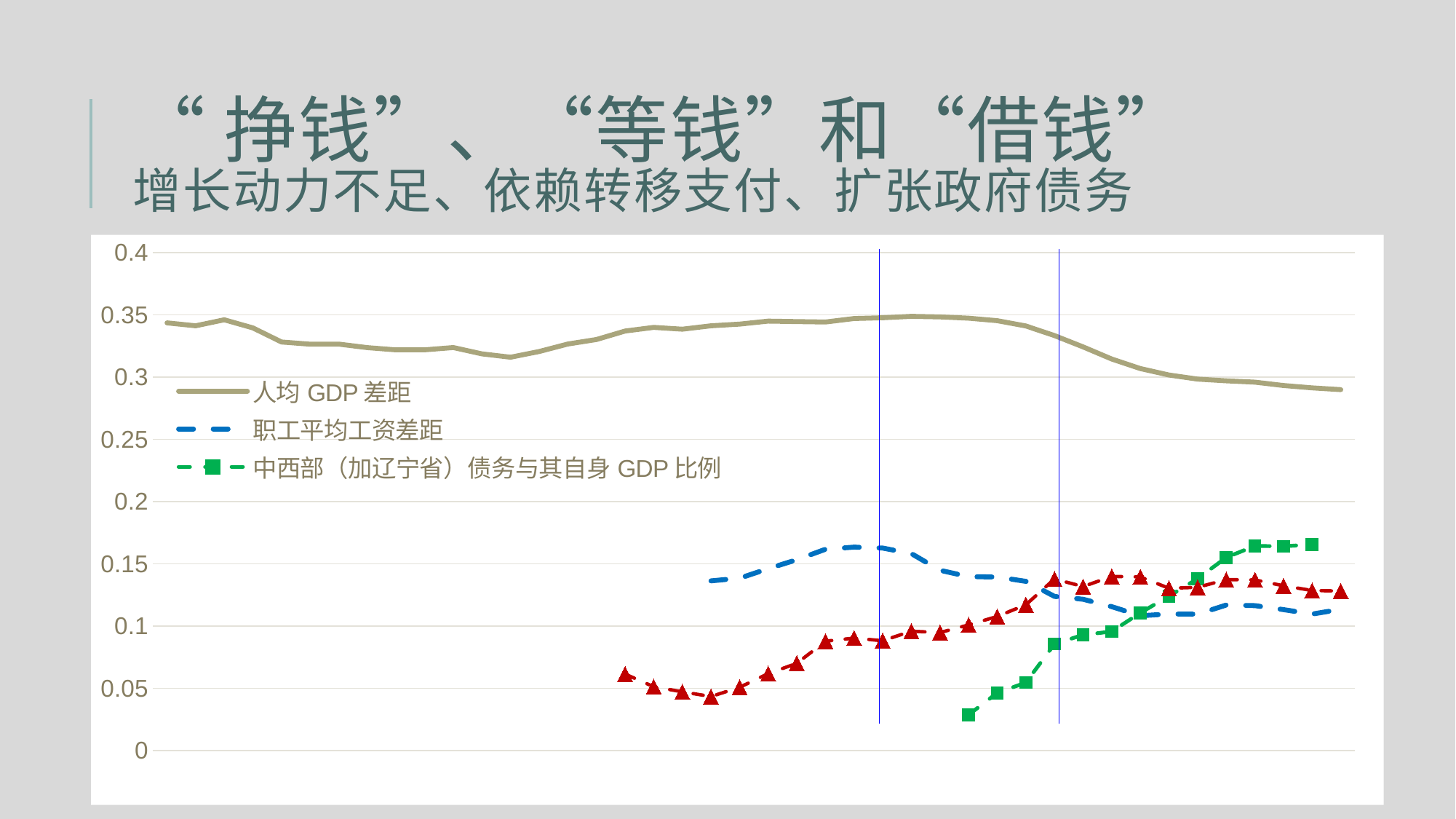

# “挣钱”、“等钱”和“借钱” 增长动力不足、依赖转移支付、扩张政府债务

### Chart

| Category | 人均GDP差距 | 职工平均工资差距 | 中西部（加辽宁省）债务与其自身GDP比例 | 中西部（加辽宁省）转移支付与其自身GDP比例 |
|---|---|---|---|---|
| 1978.0 | 0.34357444 | None | None | None |
| 1979.0 | 0.34123332 | None | None | None |
| 1980.0 | 0.34608508 | None | None | None |
| 1981.0 | 0.33956583 | None | None | None |
| 1982.0 | 0.32820546 | None | None | None |
| 1983.0 | 0.32647729 | None | None | None |
| 1984.0 | 0.3265148 | None | None | None |
| 1985.0 | 0.32371328 | None | None | None |
| 1986.0 | 0.32190141 | None | None | None |
| 1987.0 | 0.32192156 | None | None | None |
| 1988.0 | 0.32378196 | None | None | None |
| 1989.0 | 0.31868992 | None | None | None |
| 1990.0 | 0.31601328 | None | None | None |
| 1991.0 | 0.32057495 | None | None | None |
| 1992.0 | 0.32659934 | None | None | None |
| 1993.0 | 0.33023529 | None | None | None |
| 1994.0 | 0.33703108 | None | None | 0.061437 |
| 1995.0 | 0.33997384 | None | None | 0.051314 |
| 1996.0 | 0.33852115 | None | None | 0.047202 |
| 1997.0 | 0.34122557 | 0.136305541031723 | None | 0.043422 |
| 1998.0 | 0.34259382 | 0.138472562506168 | None | 0.050818 |
| 1999.0 | 0.34499419 | 0.146096506283171 | None | 0.061814 |
| 2000.0 | 0.34461033 | 0.153312994270326 | None | 0.070042 |
| 2001.0 | 0.34428391 | 0.161714043694975 | None | 0.087856 |
| 2002.0 | 0.34706495 | 0.163444124422496 | None | 0.090373 |
| 2003.0 | 0.3477067 | 0.162665482991683 | None | 0.088226 |
| 2004.0 | 0.34885096 | 0.158240218067068 | None | 0.095895 |
| 2005.0 | 0.3483926 | 0.144818508750136 | None | 0.094813 |
| 2006.0 | 0.3473501 | 0.13971709522792 | 0.0287616519405076 | 0.100926 |
| 2007.0 | 0.3453427 | 0.139415230735917 | 0.0462952125756739 | 0.107716 |
| 2008.0 | 0.34111641 | 0.13593360839406 | 0.0546068519737398 | 0.117118 |
| 2009.0 | 0.33335963 | 0.123857912082269 | 0.0856263129128108 | 0.137841 |
| 2010.0 | 0.32428608 | 0.121530202958655 | 0.0929523504847773 | 0.131773 |
| 2011.0 | 0.31453268 | 0.115610453310403 | 0.0956492628475056 | 0.13987 |
| 2012.0 | 0.30686821 | 0.108316791210769 | 0.110654845488492 | 0.139509 |
| 2013.0 | 0.30171797 | 0.109690635638541 | 0.124060044340933 | 0.130372 |
| 2014.0 | 0.29840603 | 0.109559000437904 | 0.138090347966076 | 0.131152 |
| 2015.0 | 0.29703206 | 0.116910648546459 | 0.155097729851902 | 0.137353 |
| 2016.0 | 0.29596502 | 0.11644410714223 | 0.164411824737034 | 0.13709 |
| 2017.0 | 0.29326207 | 0.113203922475373 | 0.164074227038822 | 0.132367 |
| 2018.0 | 0.29138377 | 0.10966550821932 | 0.165581511344076 | 0.128576 |
| 2019.0 | 0.28994934 | 0.113451722917245 | None | 0.128171 |